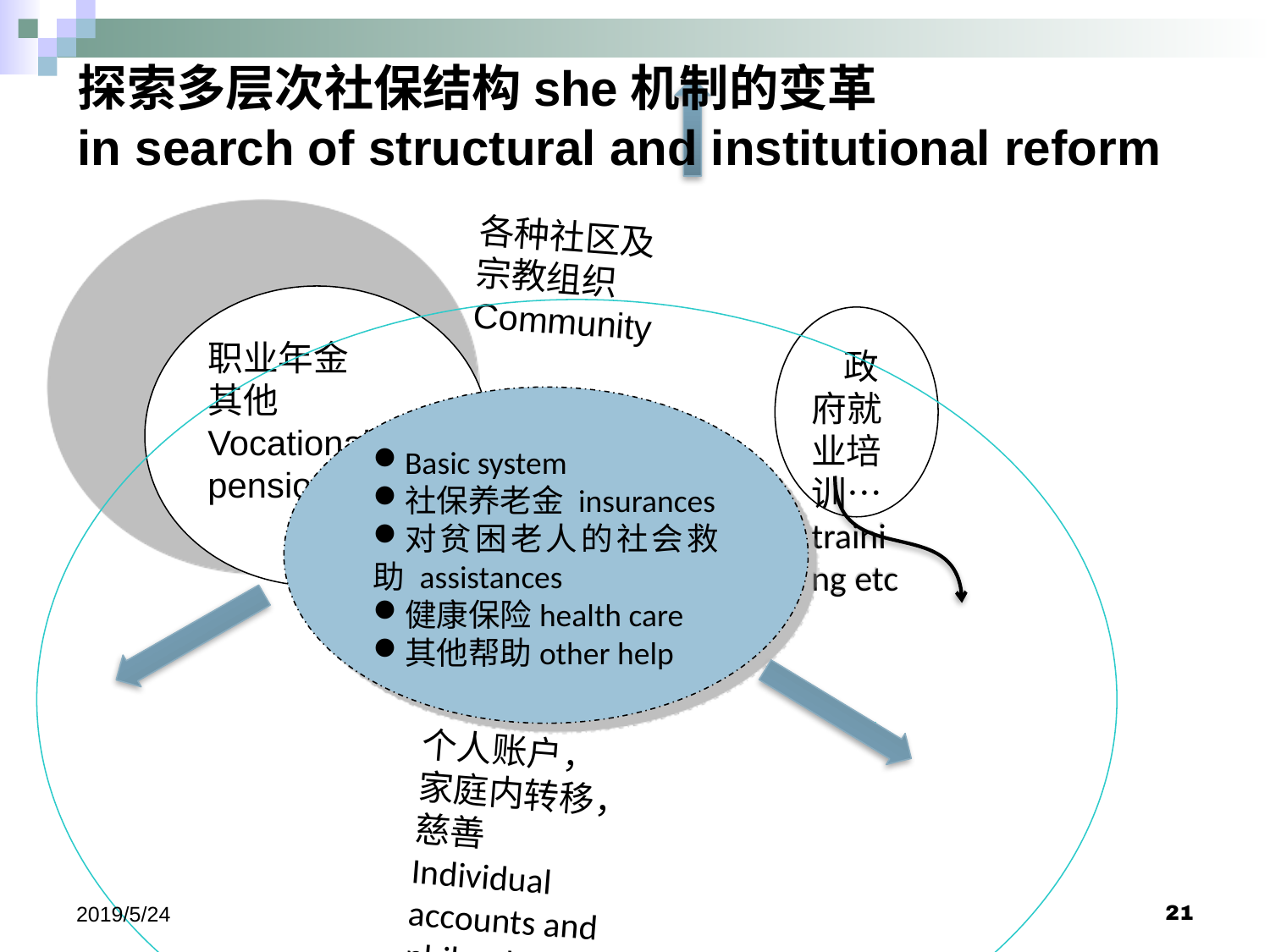

# 探索多层次社保结构she机制的变革 in search of structural and institutional reform

各种社区及宗教组织
Community
职业年金
其他
Vocational pension

   政府就业培训…training etc
Basic system
社保养老金 insurances
对贫困老人的社会救助 assistances
健康保险health care
其他帮助other help

个人账户，
家庭内转移，
慈善
Individual accounts and philanthroupy

2019/5/24
21